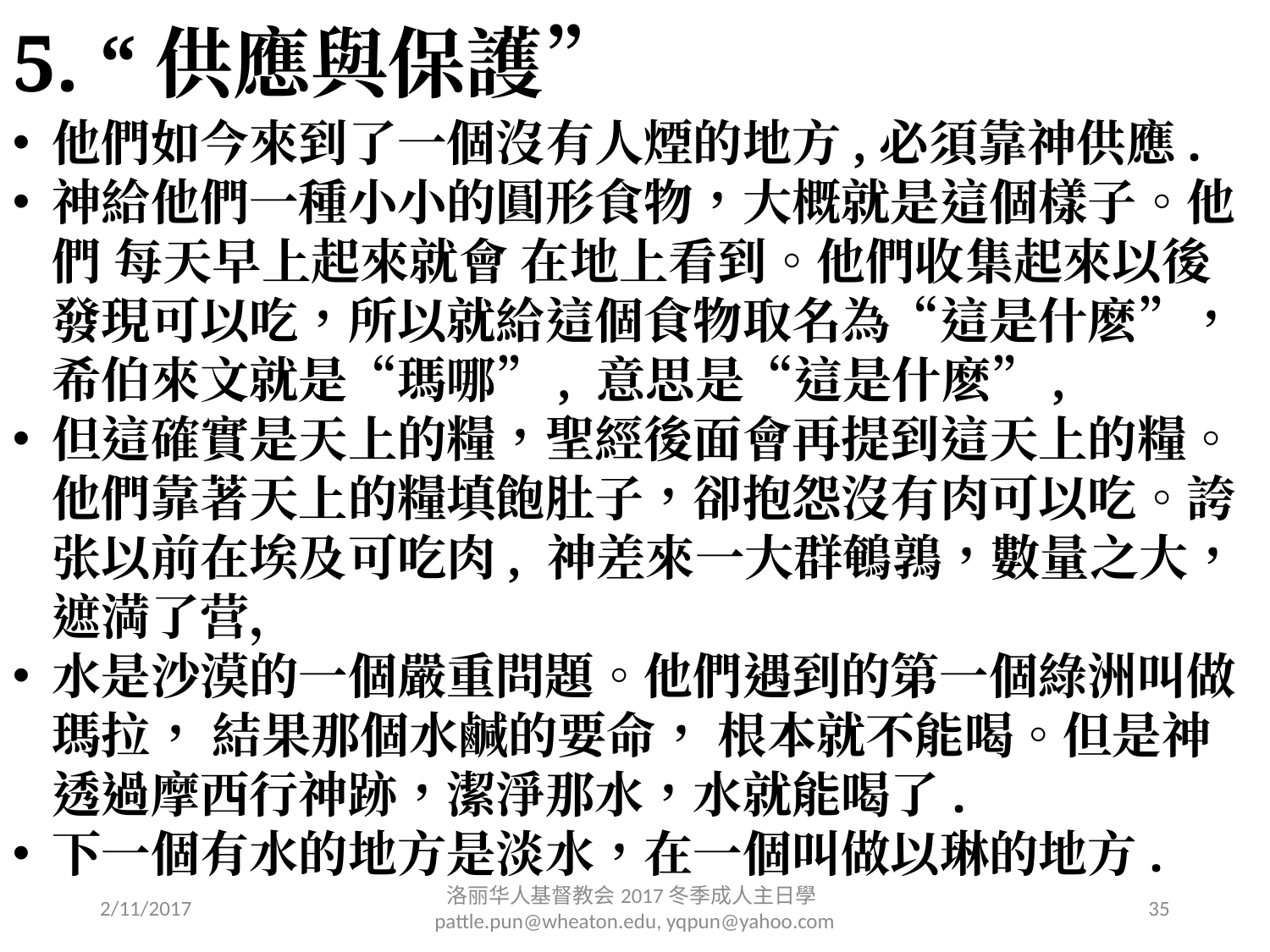

# 5. “供應與保護”
他們如今來到了一個沒有人煙的地方,必須靠神供應.
神給他們一種小小的圓形食物，大概就是這個樣子。他們 每天早上起來就會 在地上看到。他們收集起來以後發現可以吃，所以就給這個食物取名為“這是什麽”，希伯來文就是“瑪哪”, 意思是“這是什麽”,
但這確實是天上的糧，聖經後面會再提到這天上的糧。他們靠著天上的糧填飽肚子，卻抱怨沒有肉可以吃。誇张以前在埃及可吃肉, 神差來一大群鵪鶉，數量之大，遮満了营，
水是沙漠的一個嚴重問題。他們遇到的第一個綠洲叫做瑪拉， 結果那個水鹹的要命， 根本就不能喝。但是神透過摩西行神跡，潔淨那水，水就能喝了.
下一個有水的地方是淡水，在一個叫做以琳的地方.
2/11/2017
洛丽华⼈基督教会2017冬季成⼈主⽇學  pattle.pun@wheaton.edu, yqpun@yahoo.com
35